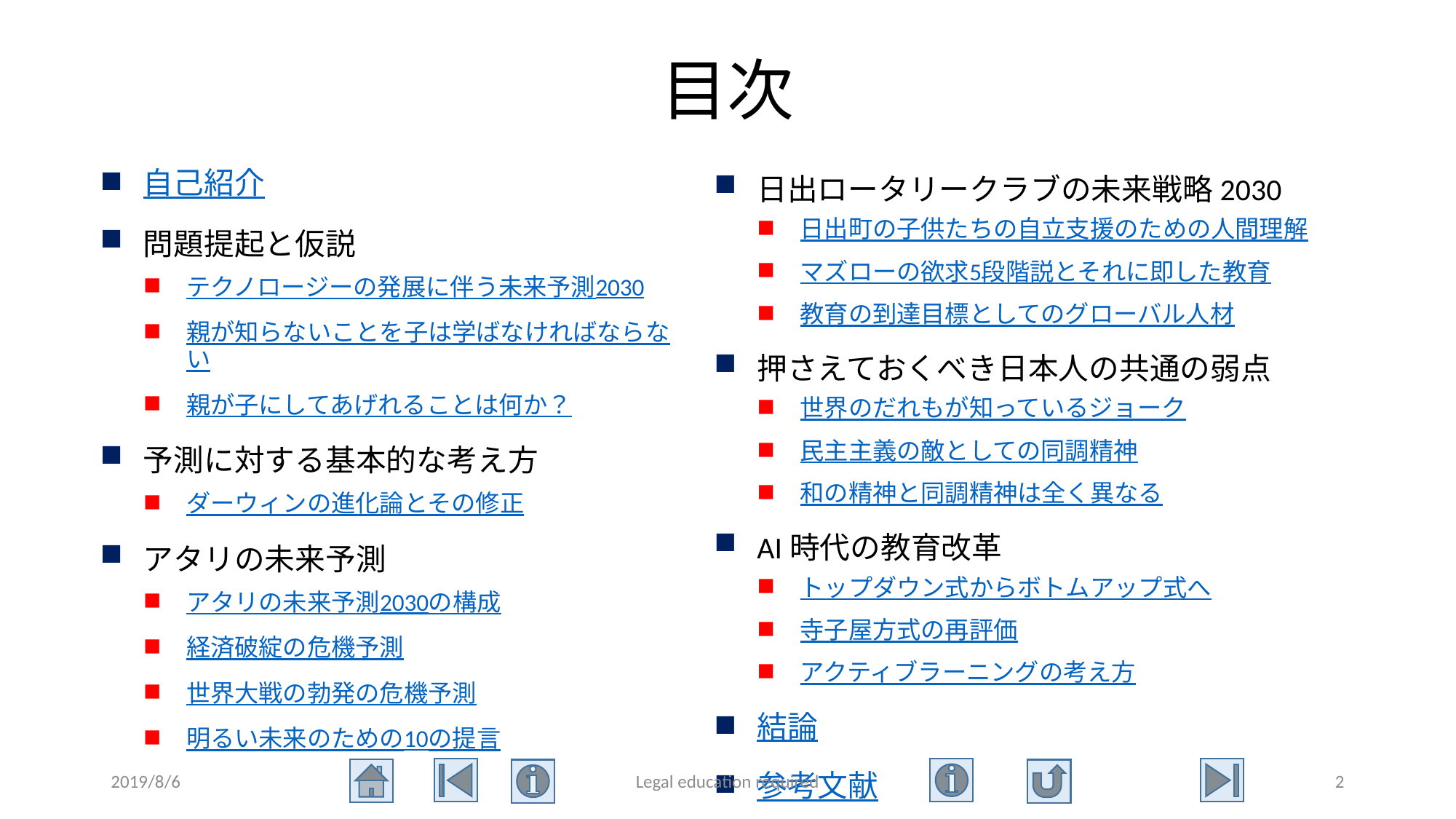

# 目次
自己紹介
問題提起と仮説
テクノロージーの発展に伴う未来予測2030
親が知らないことを子は学ばなければならない
親が子にしてあげれることは何か？
予測に対する基本的な考え方
ダーウィンの進化論とその修正
アタリの未来予測
アタリの未来予測2030の構成
経済破綻の危機予測
世界大戦の勃発の危機予測
明るい未来のための10の提言

日出ロータリークラブの未来戦略2030
日出町の子供たちの自立支援のための人間理解
マズローの欲求5段階説とそれに即した教育
教育の到達目標としてのグローバル人材
押さえておくべき日本人の共通の弱点
世界のだれもが知っているジョーク
民主主義の敵としての同調精神
和の精神と同調精神は全く異なる
AI時代の教育改革
トップダウン式からボトムアップ式へ
寺子屋方式の再評価
アクティブラーニングの考え方
結論
参考文献

2019/8/6
Legal education required
2